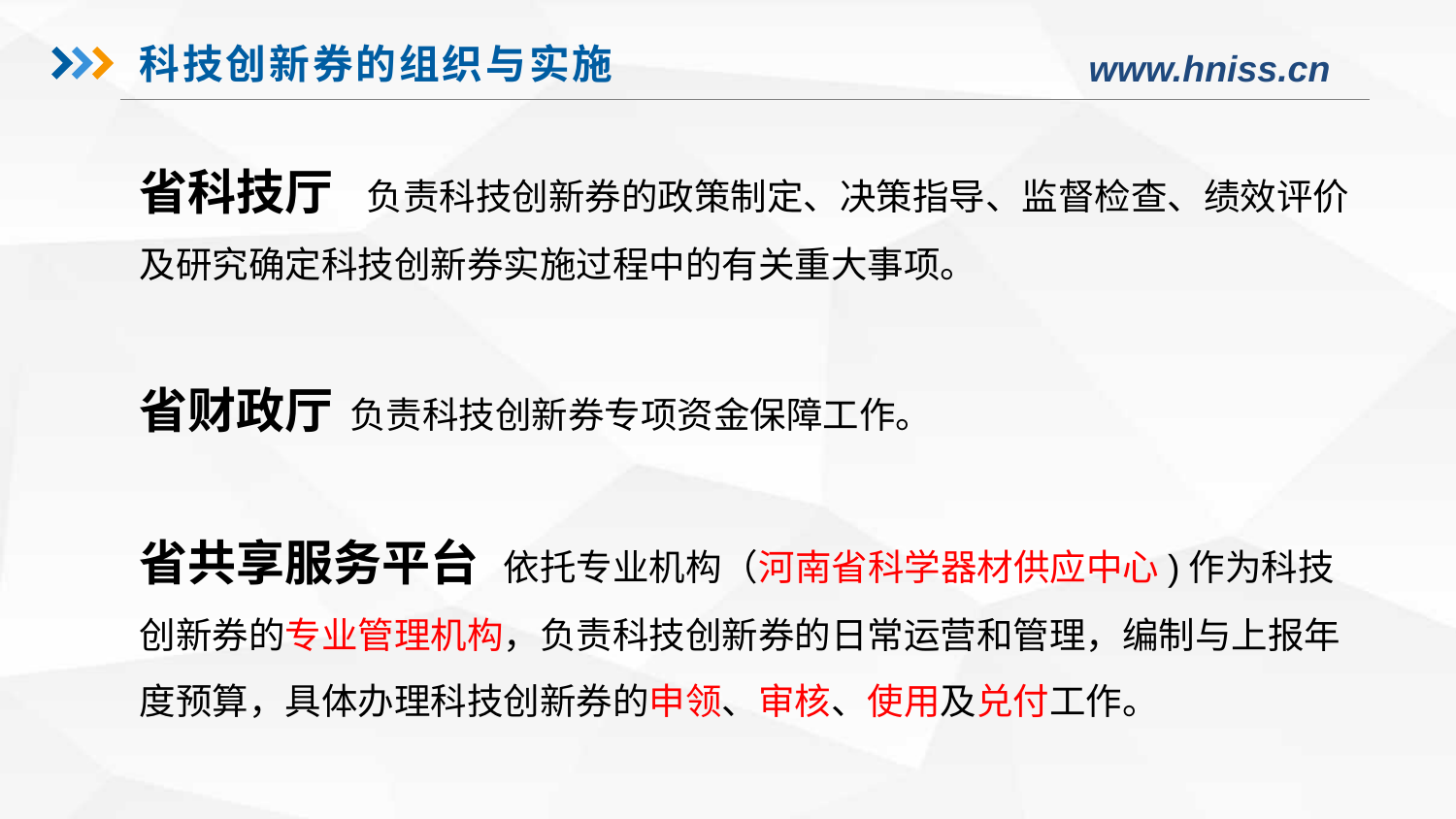

科技创新券的组织与实施

省科技厅    负责科技创新券的政策制定、决策指导、监督检查、绩效评价及研究确定科技创新券实施过程中的有关重大事项。

省财政厅  负责科技创新券专项资金保障工作。

省共享服务平台   依托专业机构（河南省科学器材供应中心)作为科技创新券的专业管理机构，负责科技创新券的日常运营和管理，编制与上报年度预算，具体办理科技创新券的申领、审核、使用及兑付工作。